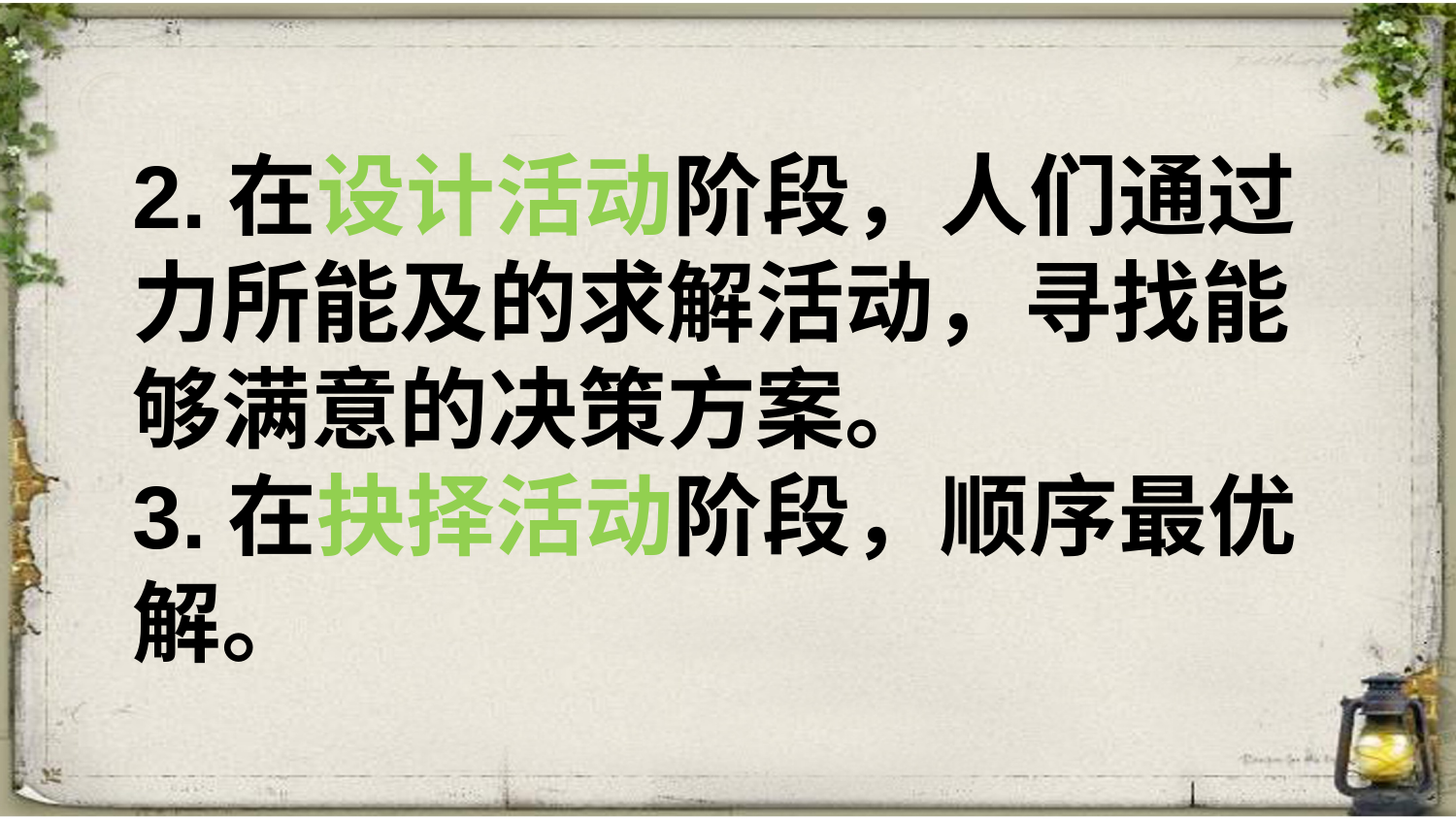

2.在设计活动阶段，人们通过力所能及的求解活动，寻找能够满意的决策方案。
3.在抉择活动阶段，顺序最优解。